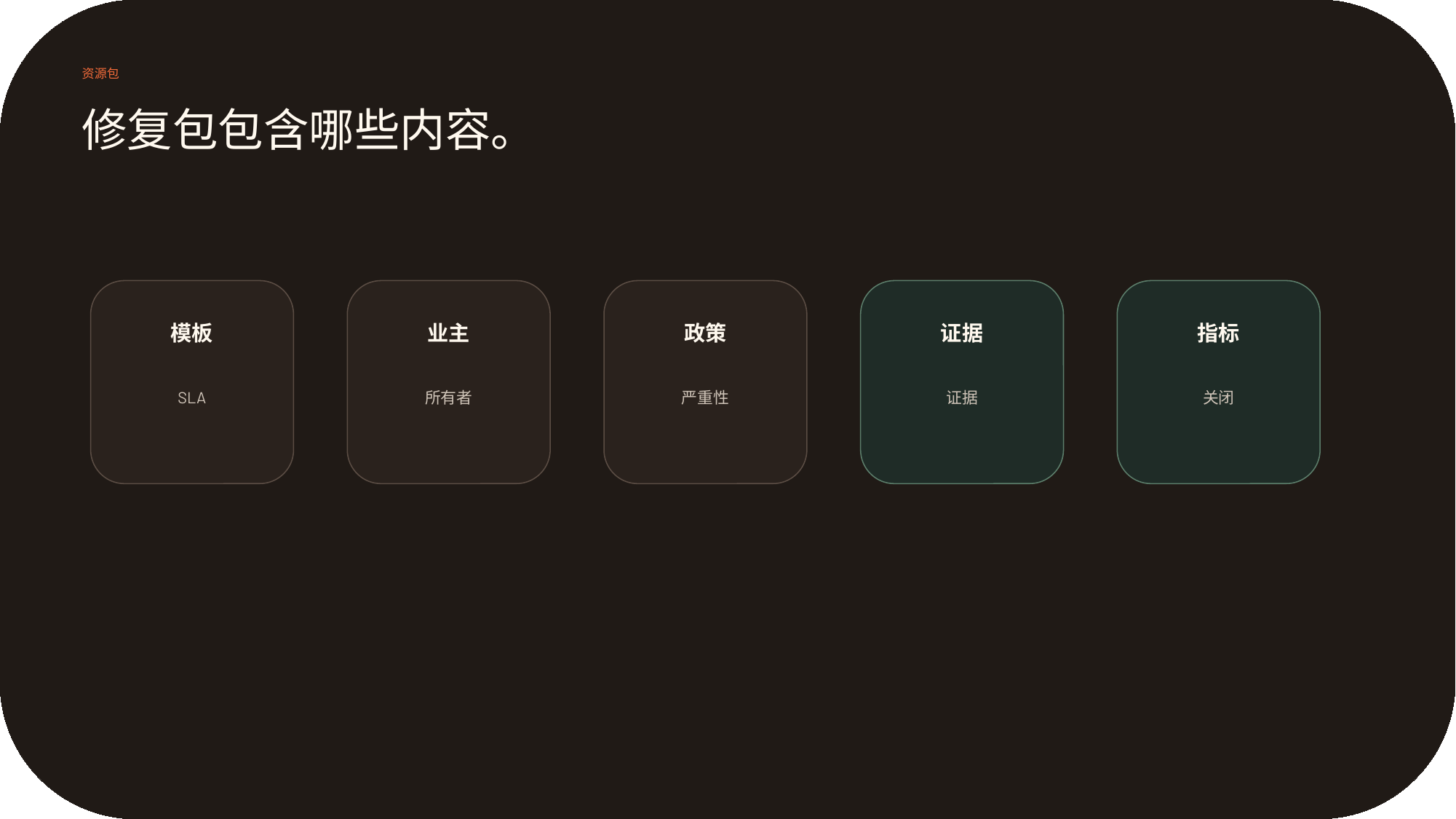

资源包
修复包包含哪些内容。

模板
业主
政策
证据
指标
SLA
所有者
严重性
证据
关闭